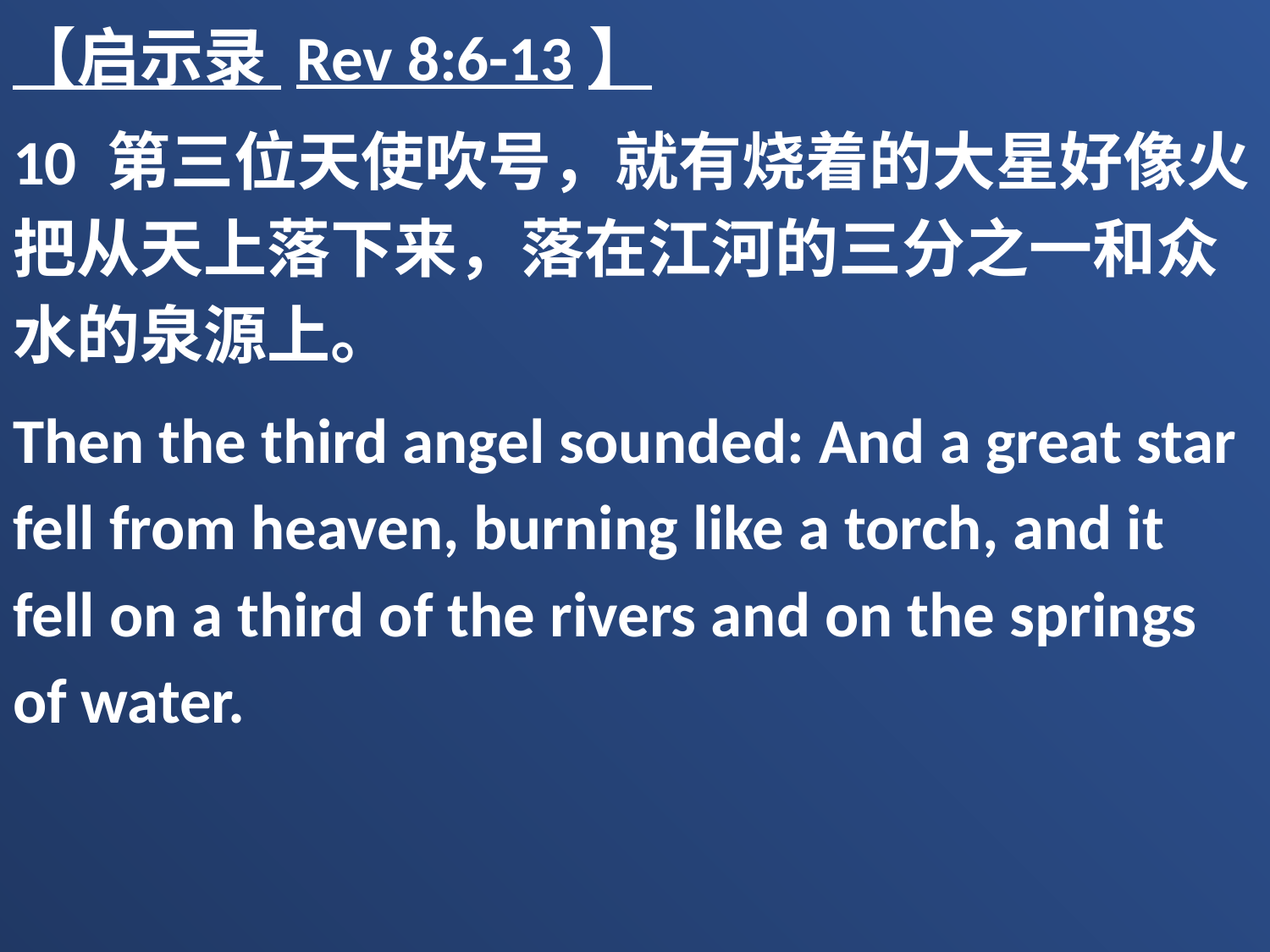

【启示录 Rev 8:6-13】
10 第三位天使吹号，就有烧着的大星好像火把从天上落下来，落在江河的三分之一和众水的泉源上。
Then the third angel sounded: And a great star fell from heaven, burning like a torch, and it fell on a third of the rivers and on the springs of water.